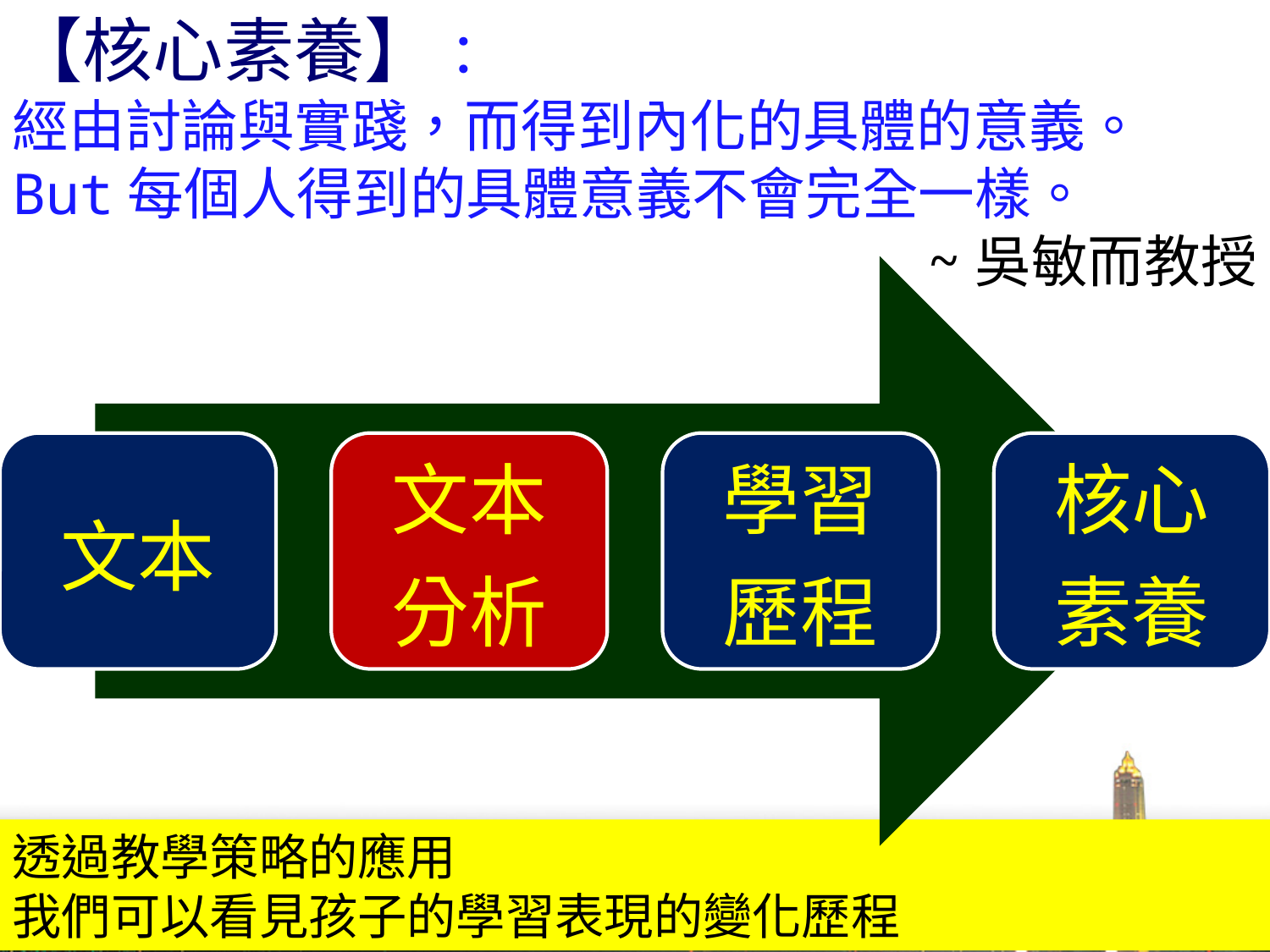

【核心素養】：
經由討論與實踐，而得到內化的具體的意義。
But每個人得到的具體意義不會完全一樣。
~吳敏而教授
文本
文本
分析
學習
歷程
核心
素養
透過教學策略的應用
我們可以看見孩子的學習表現的變化歷程